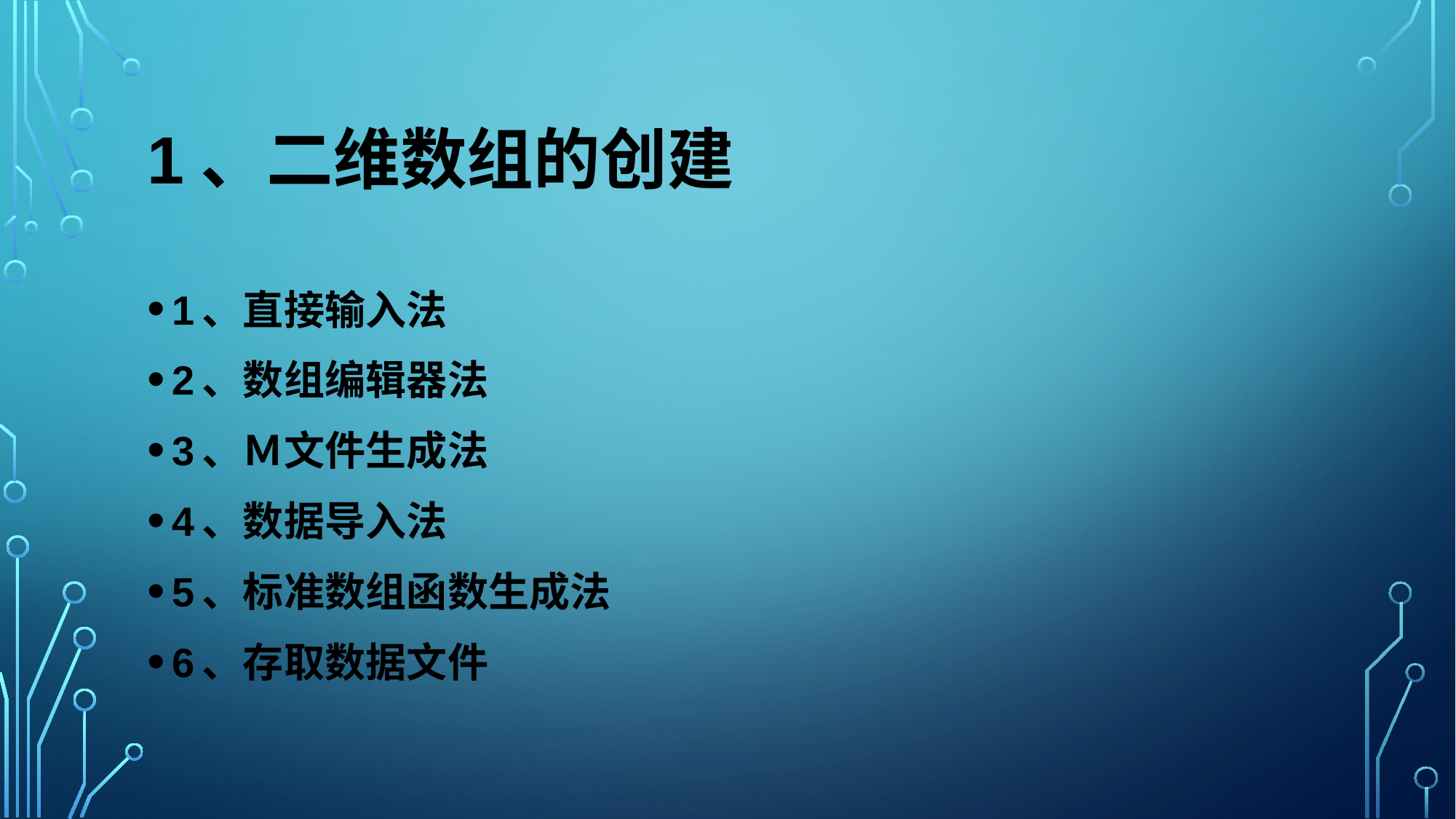

# 1、二维数组的创建
1、直接输入法
2、数组编辑器法
3、Ｍ文件生成法
4、数据导入法
5、标准数组函数生成法
6、存取数据文件